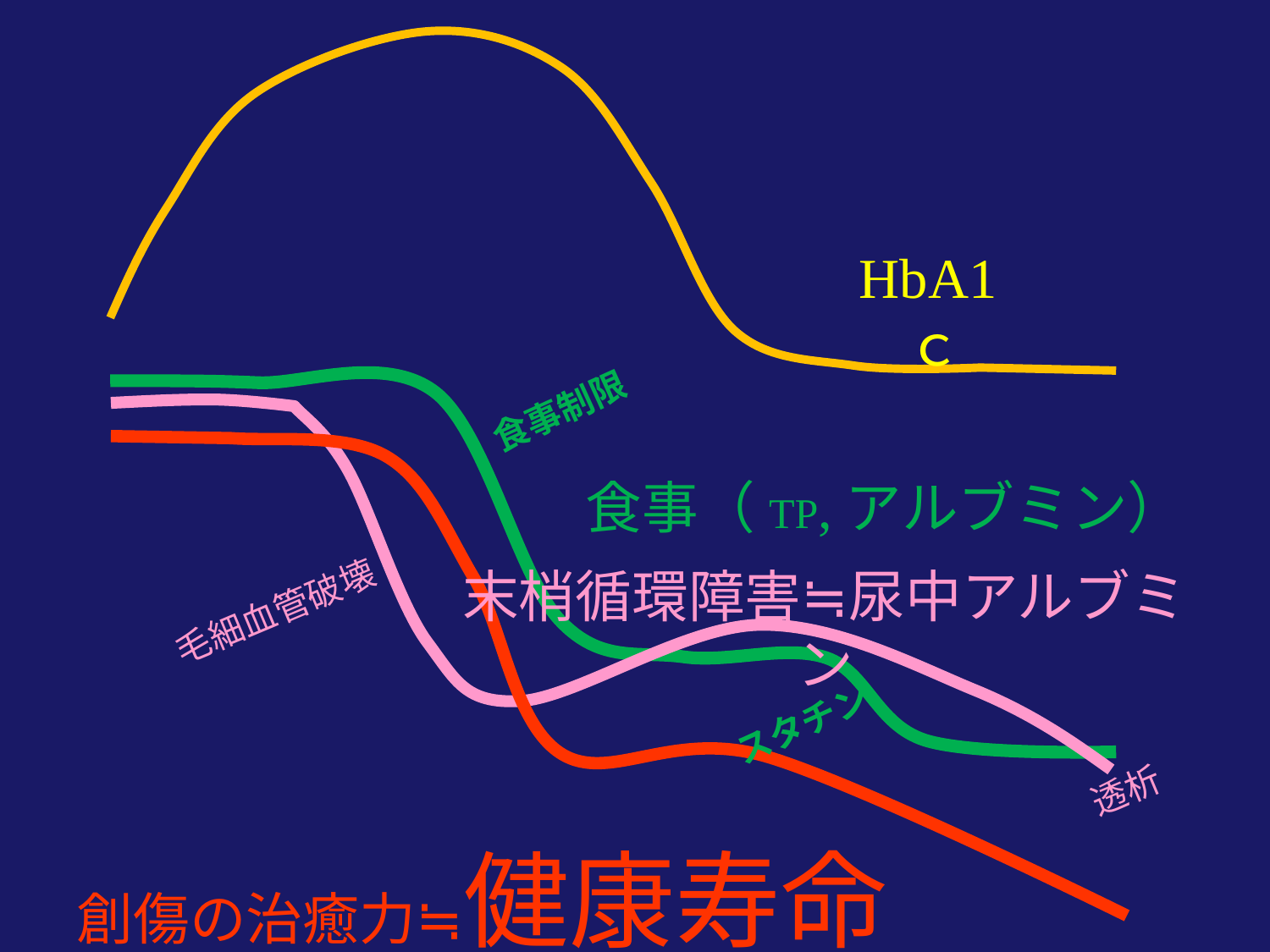

HbA1ｃ

食事制限

食事（TP,アルブミン）
末梢循環障害≒尿中アルブミン
毛細血管破壊

スタチン
透析
創傷の治癒力≒健康寿命